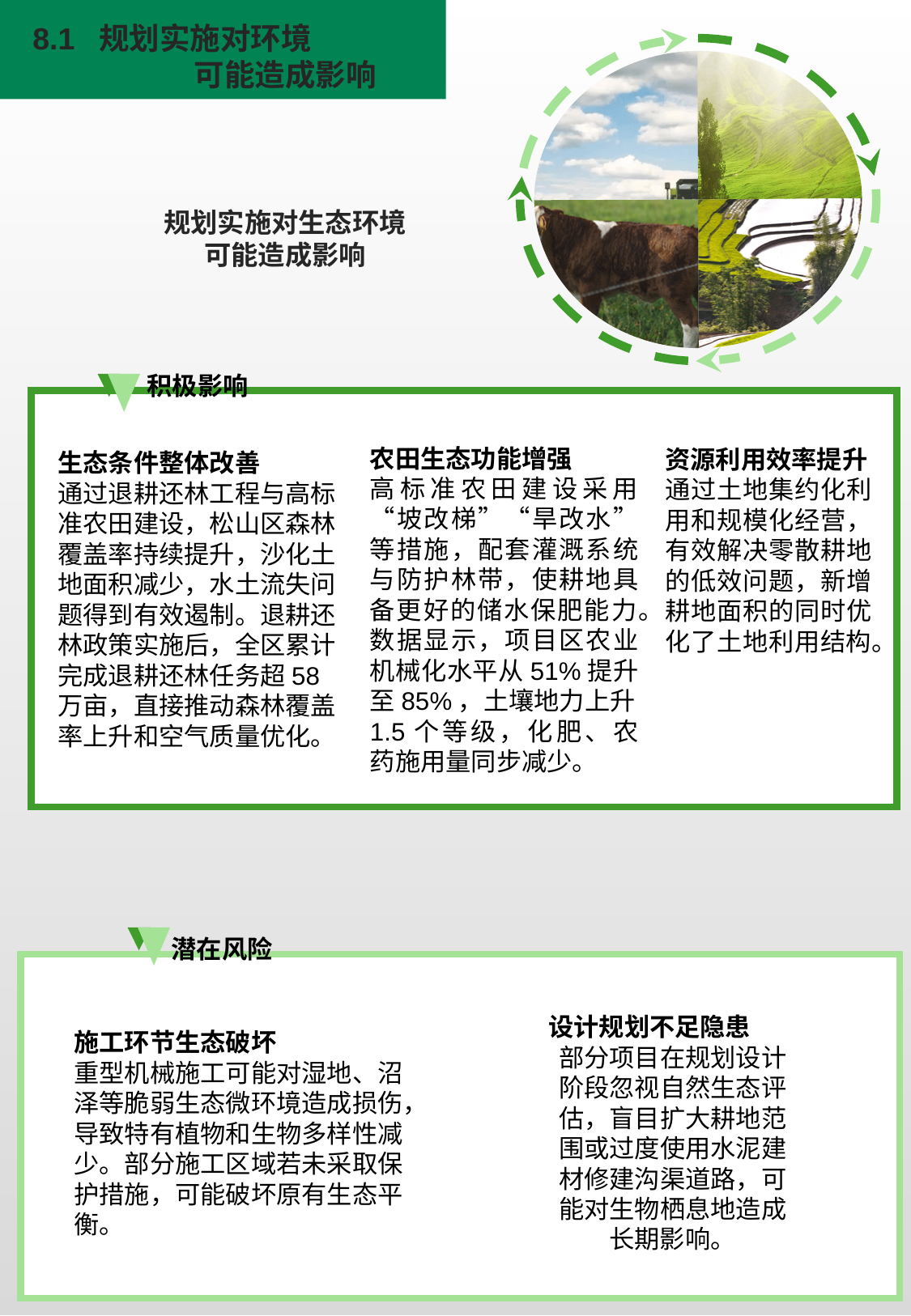

8.1  规划实施对环境
可能造成影响

规划实施对生态环境
可能造成影响
积极影响

农田生态功能增强
高标准农田建设采用“坡改梯”“旱改水”等措施，配套灌溉系统与防护林带，使耕地具备更好的储水保肥能力。数据显示，项目区农业机械化水平从51%提升至85%，土壤地力上升1.5个等级，化肥、农药施用量同步减少。

资源利用效率提升
通过土地集约化利用和规模化经营，有效解决零散耕地的低效问题，新增耕地面积的同时优化了土地利用结构。
生态条件整体改善
通过退耕还林工程与高标准农田建设，松山区森林覆盖率持续提升，沙化土地面积减少，水土流失问题得到有效遏制。退耕还林政策实施后，全区累计完成退耕还林任务超58万亩，直接推动森林覆盖率上升和空气质量优化。
潜在风险

施工环节生态破坏
重型机械施工可能对湿地、沼泽等脆弱生态微环境造成损伤，导致特有植物和生物多样性减少。部分施工区域若未采取保护措施，可能破坏原有生态平衡。

设计规划不足隐患
部分项目在规划设计阶段忽视自然生态评估，盲目扩大耕地范围或过度使用水泥建材修建沟渠道路，可能对生物栖息地造成长期影响。